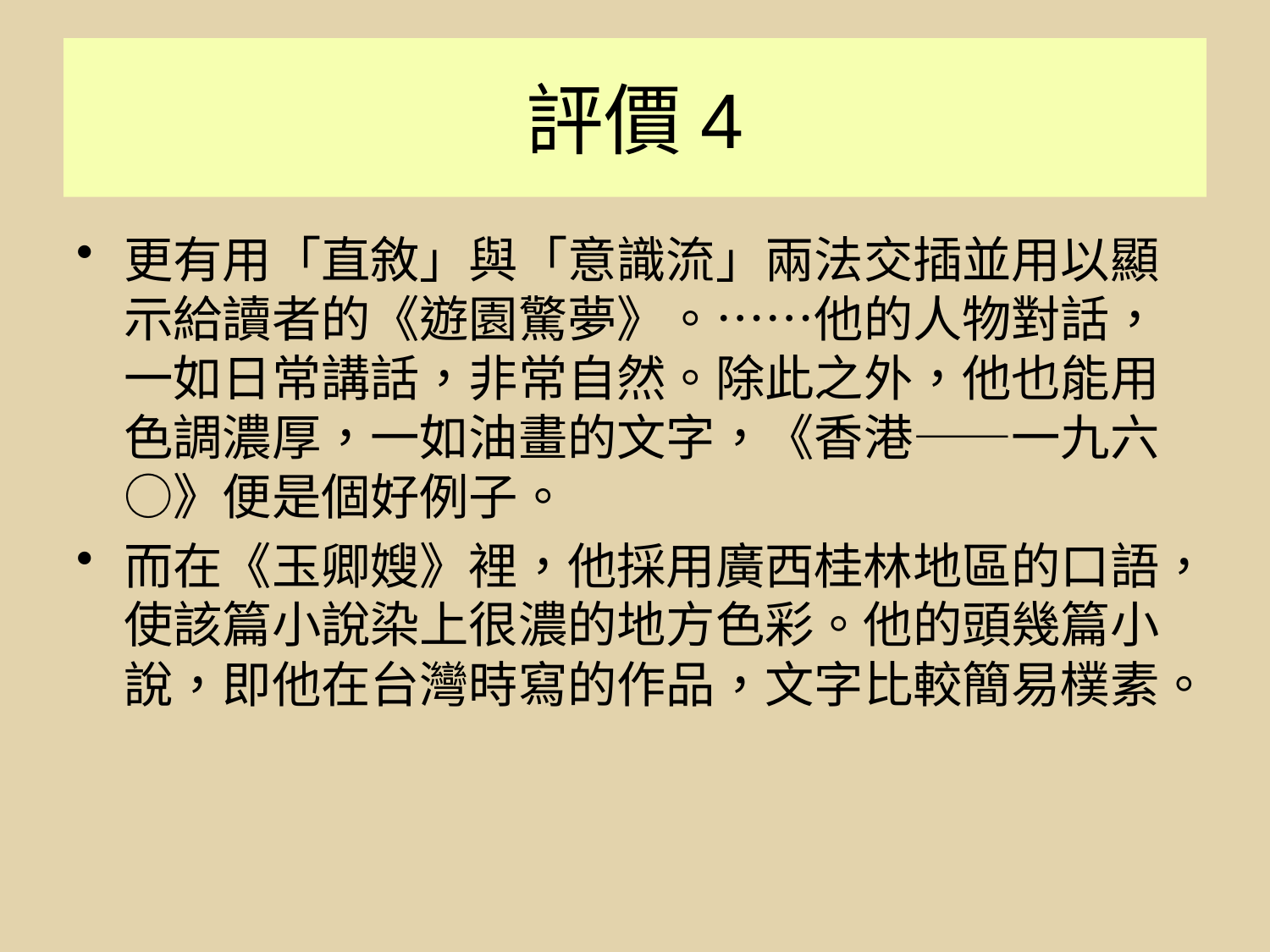

# 評價4
更有用「直敘」與「意識流」兩法交插並用以顯示給讀者的《遊園驚夢》。……他的人物對話，一如日常講話，非常自然。除此之外，他也能用色調濃厚，一如油畫的文字，《香港——一九六○》便是個好例子。
而在《玉卿嫂》裡，他採用廣西桂林地區的口語，使該篇小說染上很濃的地方色彩。他的頭幾篇小說，即他在台灣時寫的作品，文字比較簡易樸素。